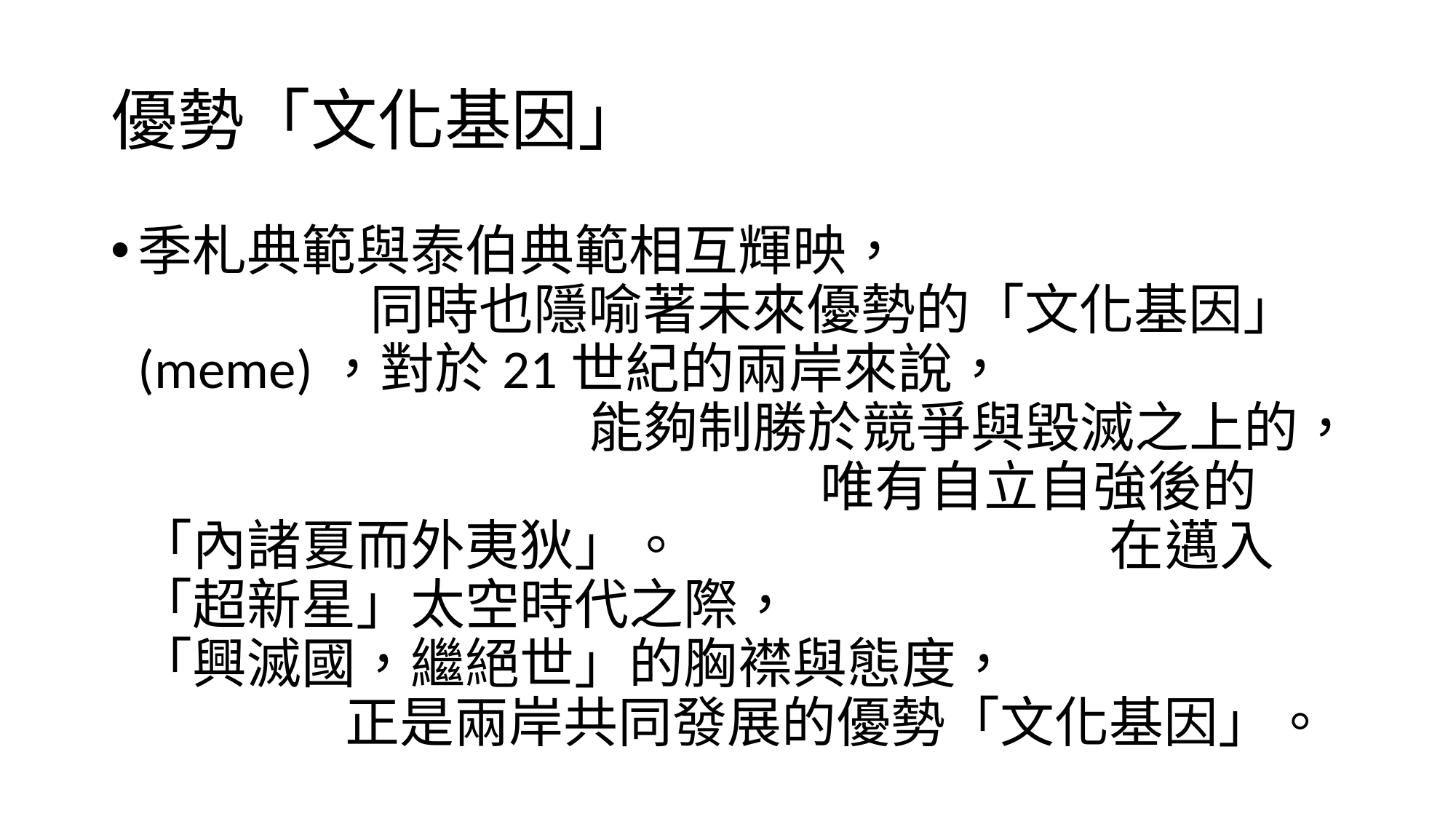

# 優勢「文化基因」
季札典範與泰伯典範相互輝映，                                                        同時也隱喻著未來優勢的「文化基因」(meme)，對於21世紀的兩岸來說，                                                                 能夠制勝於競爭與毀滅之上的，                                                        唯有自立自強後的「內諸夏而外夷狄」。                                   在邁入「超新星」太空時代之際，                                              「興滅國，繼絕世」的胸襟與態度，                                             正是兩岸共同發展的優勢「文化基因」。